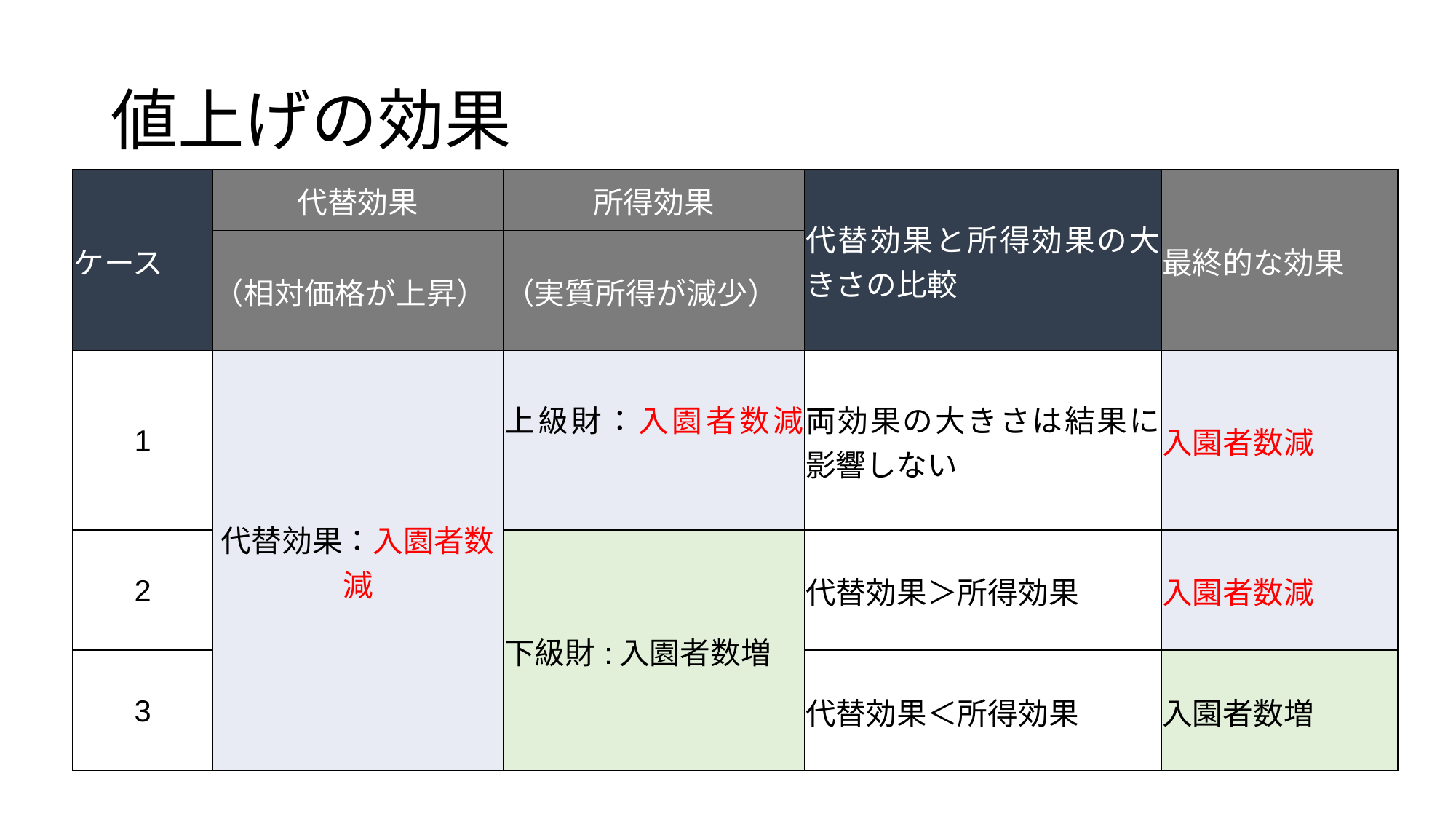

# 値上げの効果
| ケース | 代替効果 | 所得効果 | 代替効果と所得効果の大きさの比較 | 最終的な効果 |
| --- | --- | --- | --- | --- |
|  | （相対価格が上昇） | （実質所得が減少） |  |  |
| 1 | 代替効果：入園者数減 | 上級財：入園者数減 | 両効果の大きさは結果に影響しない | 入園者数減 |
| 2 |  | 下級財:入園者数増 | 代替効果＞所得効果 | 入園者数減 |
| 3 |  |  | 代替効果＜所得効果 | 入園者数増 |